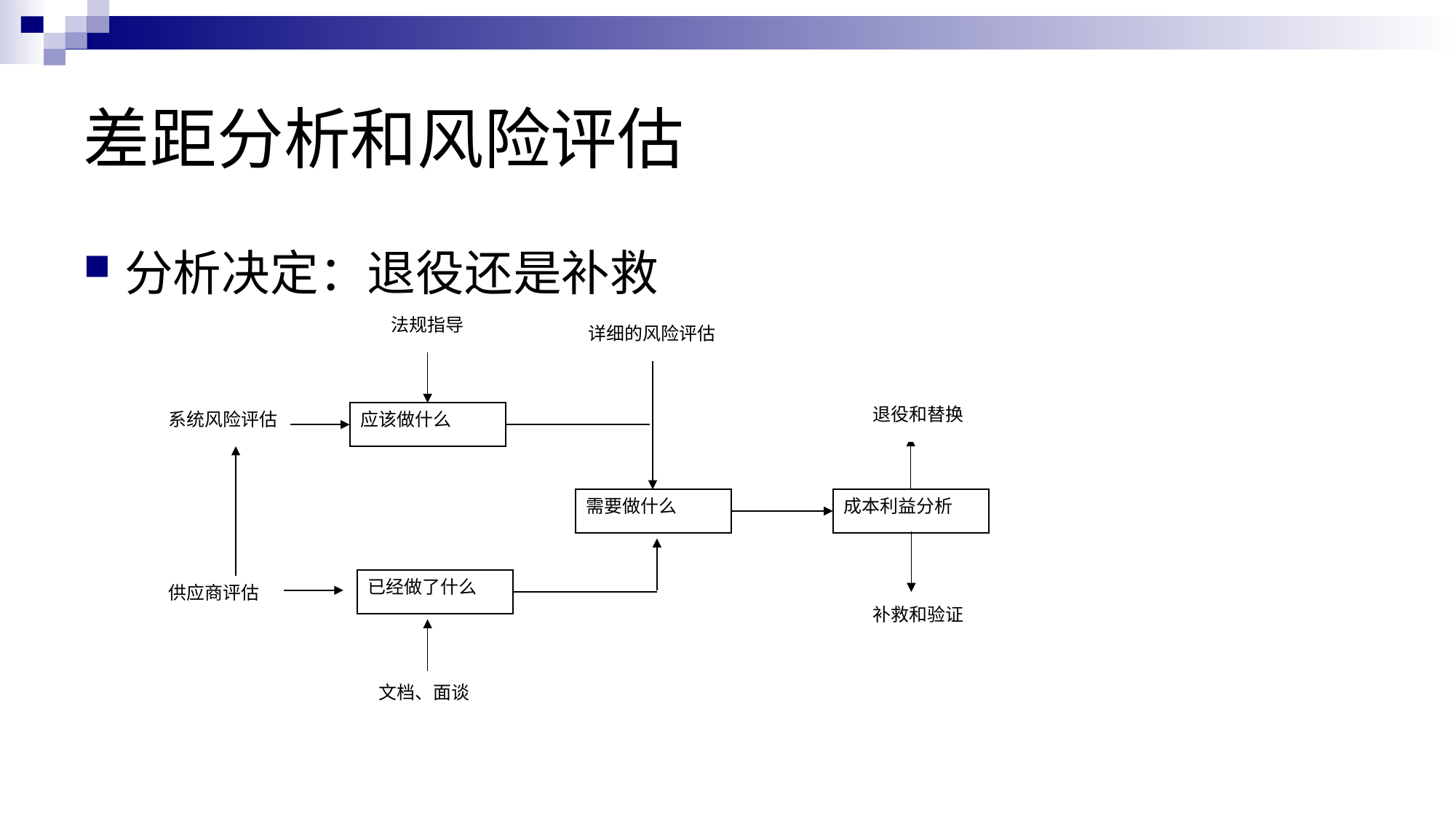

# 差距分析和风险评估
分析决定：退役还是补救

法规指导
详细的风险评估
退役和替换
系统风险评估
应该做什么
成本利益分析
需要做什么
已经做了什么
供应商评估
补救和验证
文档、面谈